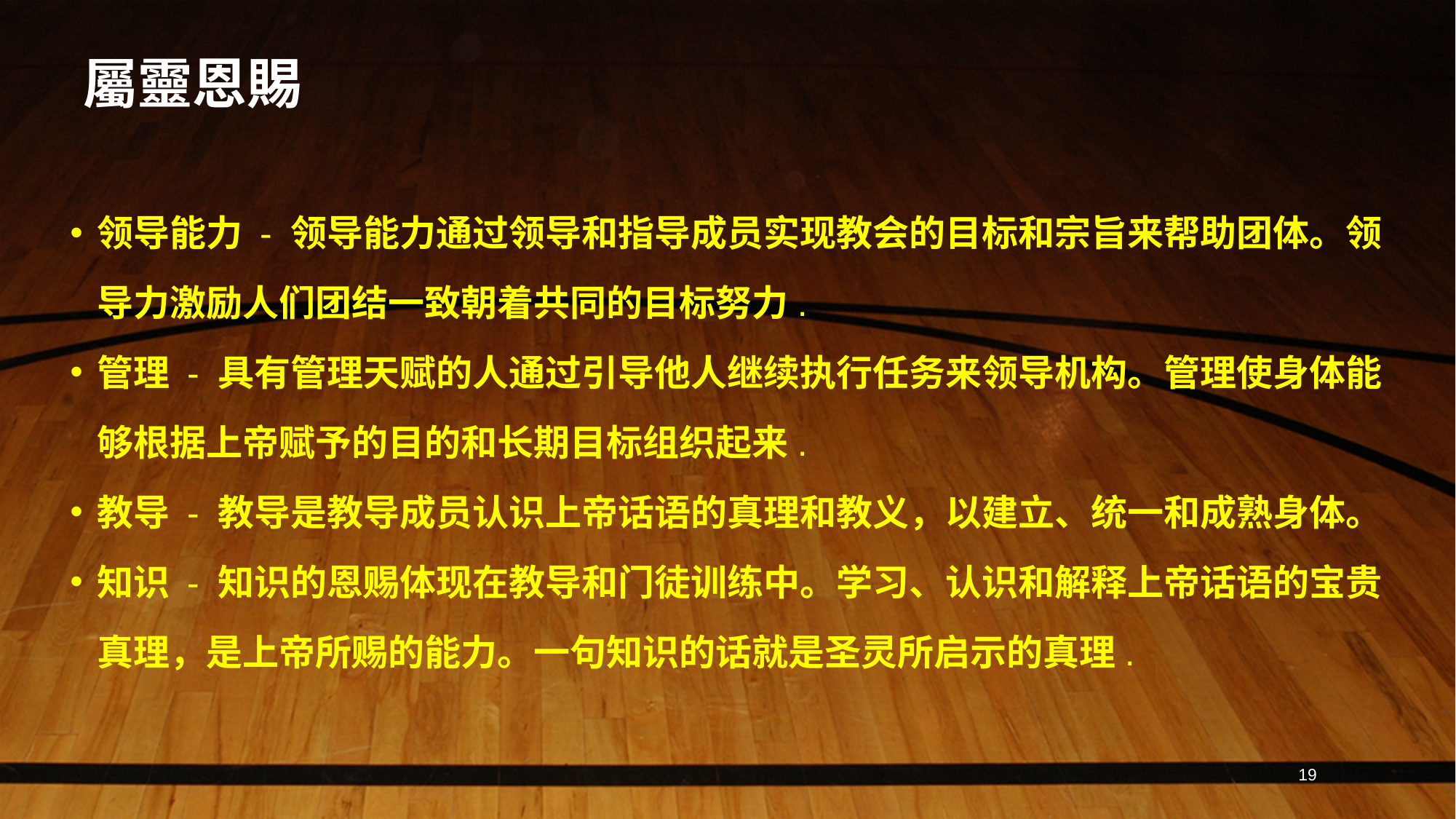

# 屬靈恩賜
领导能力 - 领导能力通过领导和指导成员实现教会的目标和宗旨来帮助团体。领导力激励人们团结一致朝着共同的目标努力.
管理 - 具有管理天赋的人通过引导他人继续执行任务来领导机构。管理使身体能够根据上帝赋予的目的和长期目标组织起来.
教导 - 教导是教导成员认识上帝话语的真理和教义，以建立、统一和成熟身体。
知识 - 知识的恩赐体现在教导和门徒训练中。学习、认识和解释上帝话语的宝贵真理，是上帝所赐的能力。一句知识的话就是圣灵所启示的真理.
19